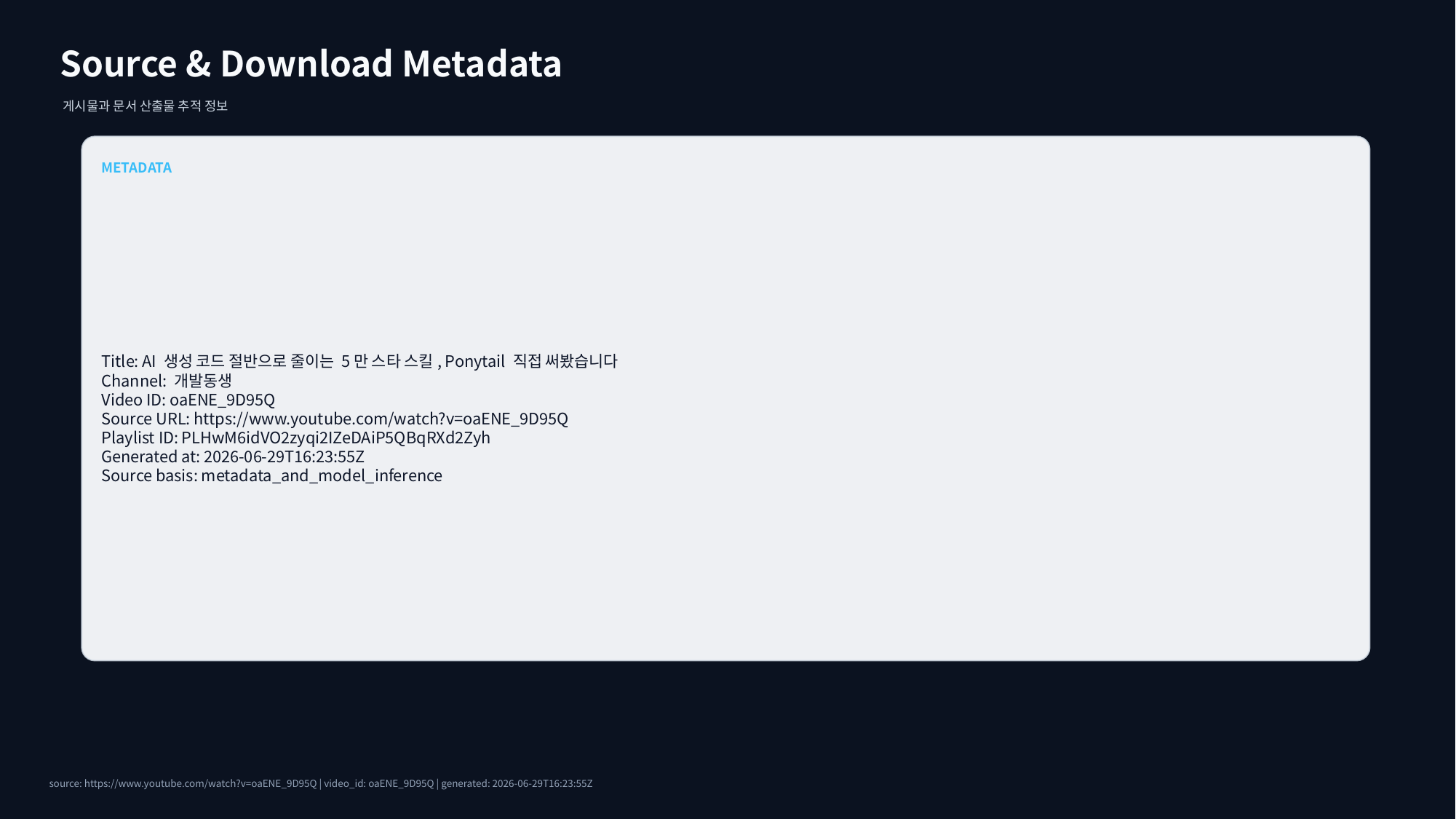

Source & Download Metadata
게시물과 문서 산출물 추적 정보

METADATA
Title: AI 생성 코드 절반으로 줄이는 5만 스타 스킬, Ponytail 직접 써봤습니다
Channel: 개발동생
Video ID: oaENE_9D95Q
Source URL: https://www.youtube.com/watch?v=oaENE_9D95Q
Playlist ID: PLHwM6idVO2zyqi2IZeDAiP5QBqRXd2Zyh
Generated at: 2026-06-29T16:23:55Z
Source basis: metadata_and_model_inference
source: https://www.youtube.com/watch?v=oaENE_9D95Q | video_id: oaENE_9D95Q | generated: 2026-06-29T16:23:55Z